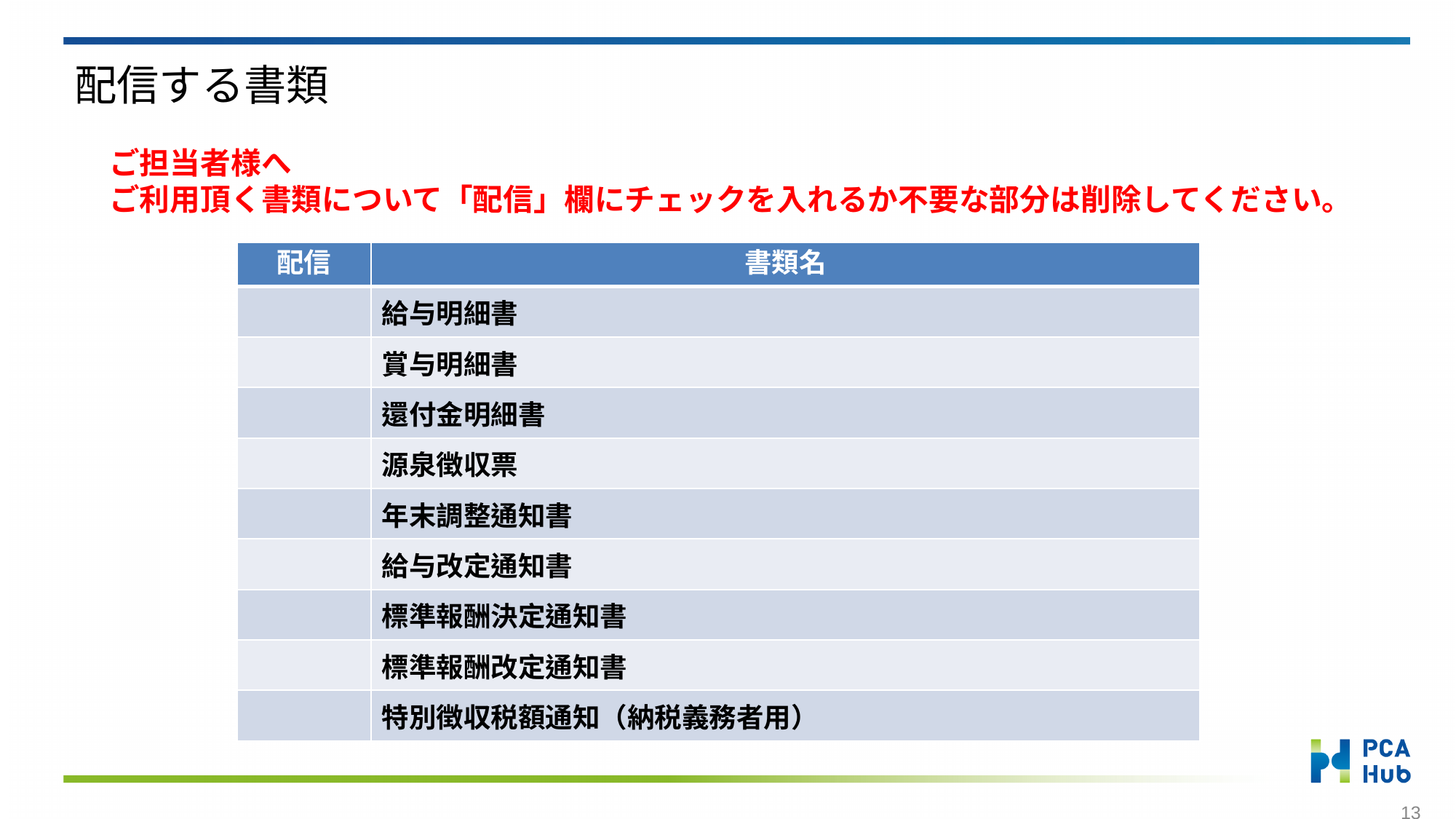

# 配信する書類
ご担当者様へ
ご利用頂く書類について「配信」欄にチェックを入れるか不要な部分は削除してください。
| 配信 | 書類名 |
| --- | --- |
|  | 給与明細書 |
|  | 賞与明細書 |
|  | 還付金明細書 |
|  | 源泉徴収票 |
|  | 年末調整通知書 |
|  | 給与改定通知書 |
|  | 標準報酬決定通知書 |
|  | 標準報酬改定通知書 |
|  | 特別徴収税額通知（納税義務者用） |
13